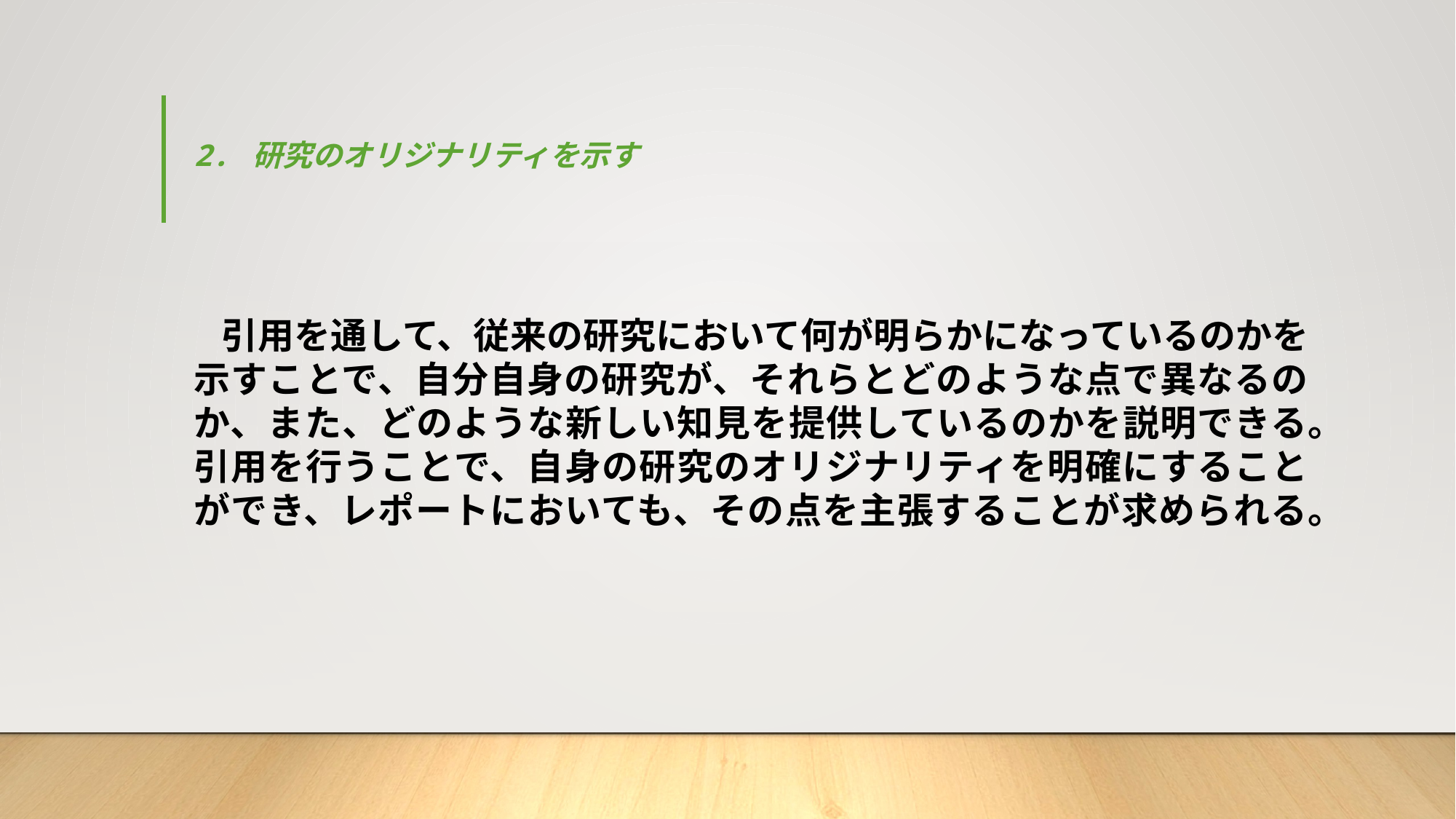

# 2. 研究のオリジナリティを示す
　引用を通して、従来の研究において何が明らかになっているのかを示すことで、自分自身の研究が、それらとどのような点で異なるのか、また、どのような新しい知見を提供しているのかを説明できる。引用を行うことで、自身の研究のオリジナリティを明確にすることができ、レポートにおいても、その点を主張することが求められる。